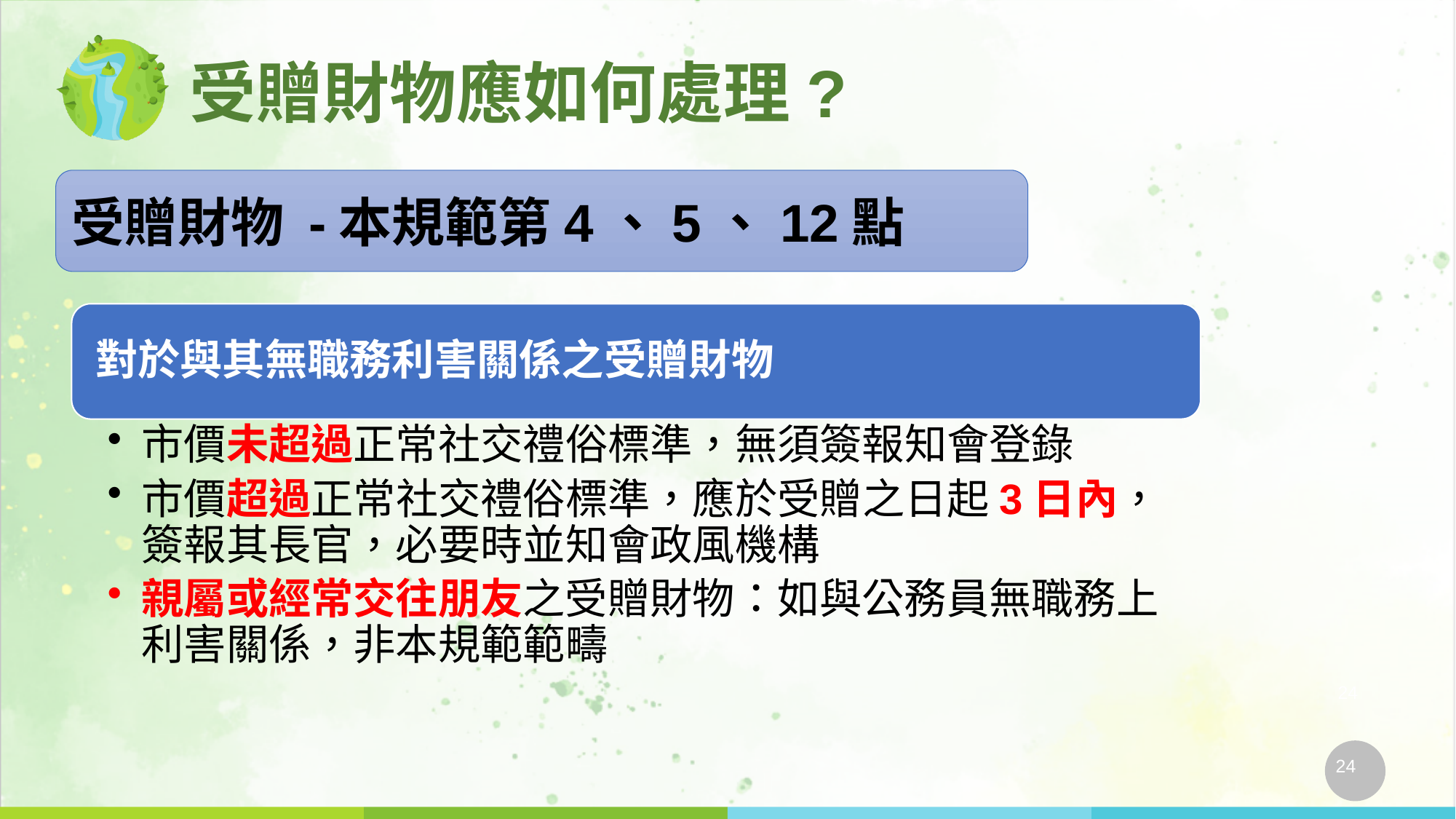

受贈財物應如何處理?
受贈財物 -本規範第4、5、12點
對於與其無職務利害關係之受贈財物
市價未超過正常社交禮俗標準，無須簽報知會登錄
市價超過正常社交禮俗標準，應於受贈之日起3日內，簽報其長官，必要時並知會政風機構
親屬或經常交往朋友之受贈財物：如與公務員無職務上利害關係，非本規範範疇
24
24